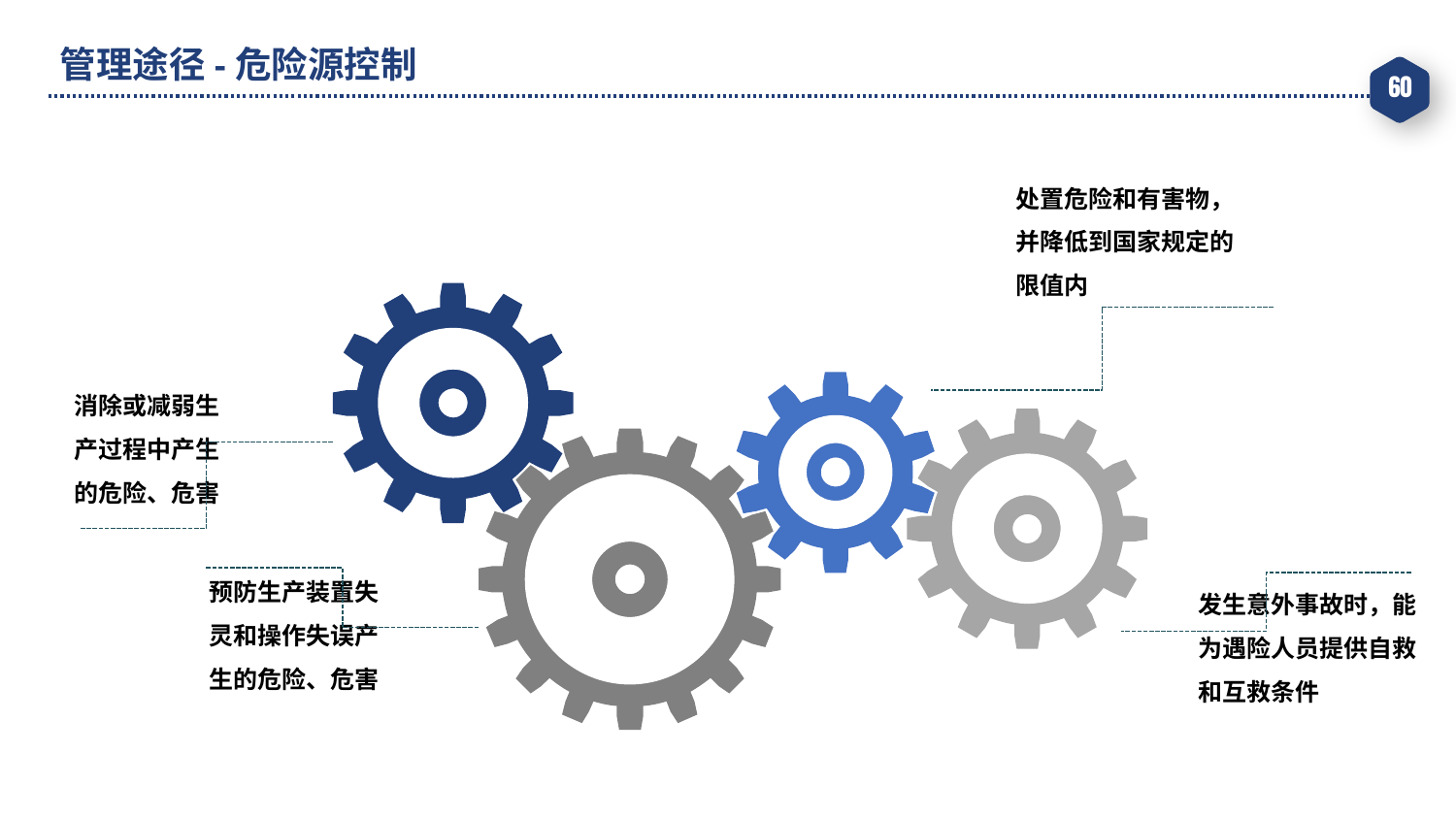

管理途径-危险源控制
处置危险和有害物，并降低到国家规定的限值内

消除或减弱生产过程中产生的危险、危害

预防生产装置失灵和操作失误产生的危险、危害
发生意外事故时，能为遇险人员提供自救和互救条件